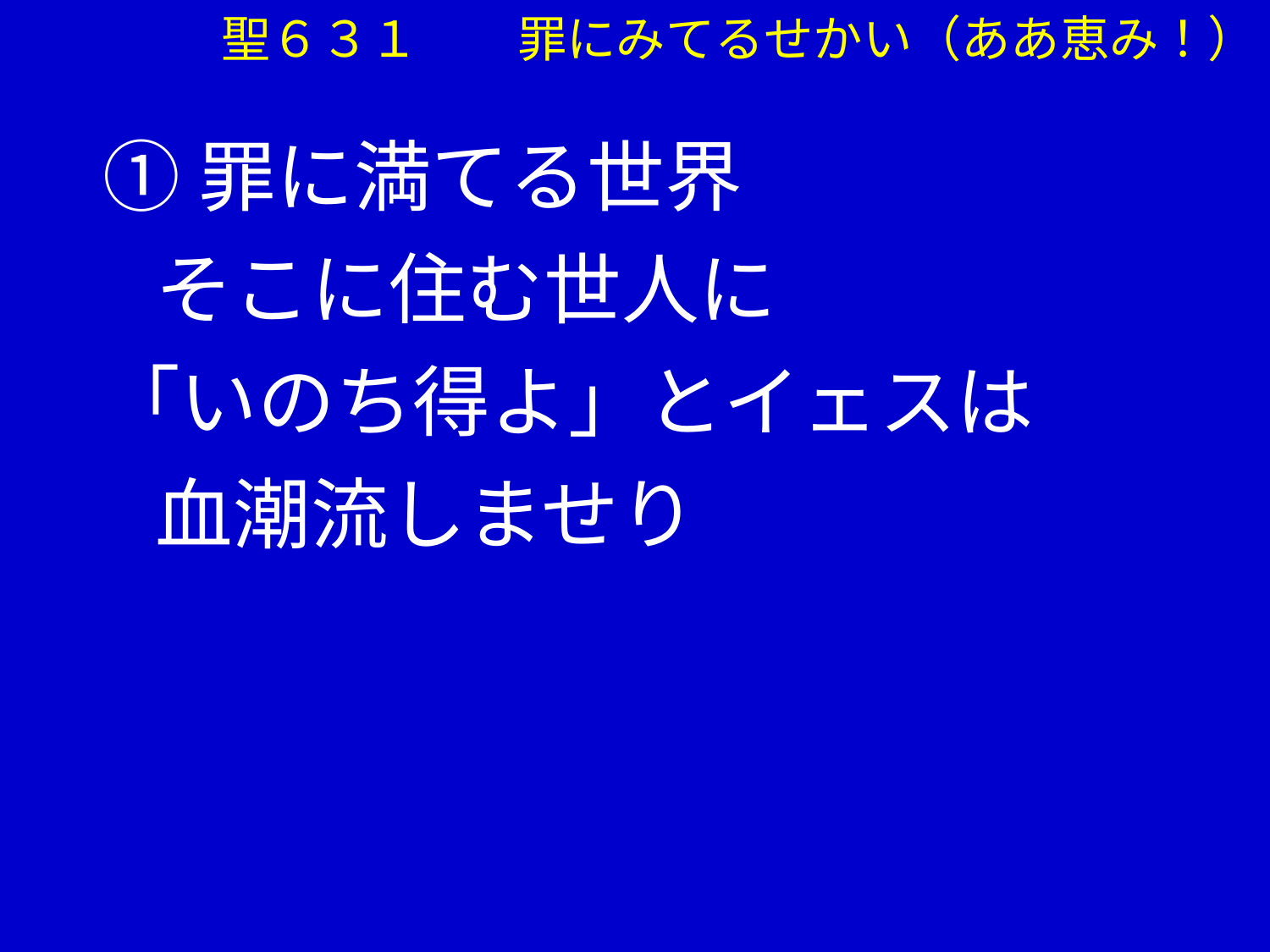

聖６３１　　罪にみてるせかい（ああ恵み！）
①罪に満てる世界
  そこに住む世人に
「いのち得よ」とイェスは
  血潮流しませり